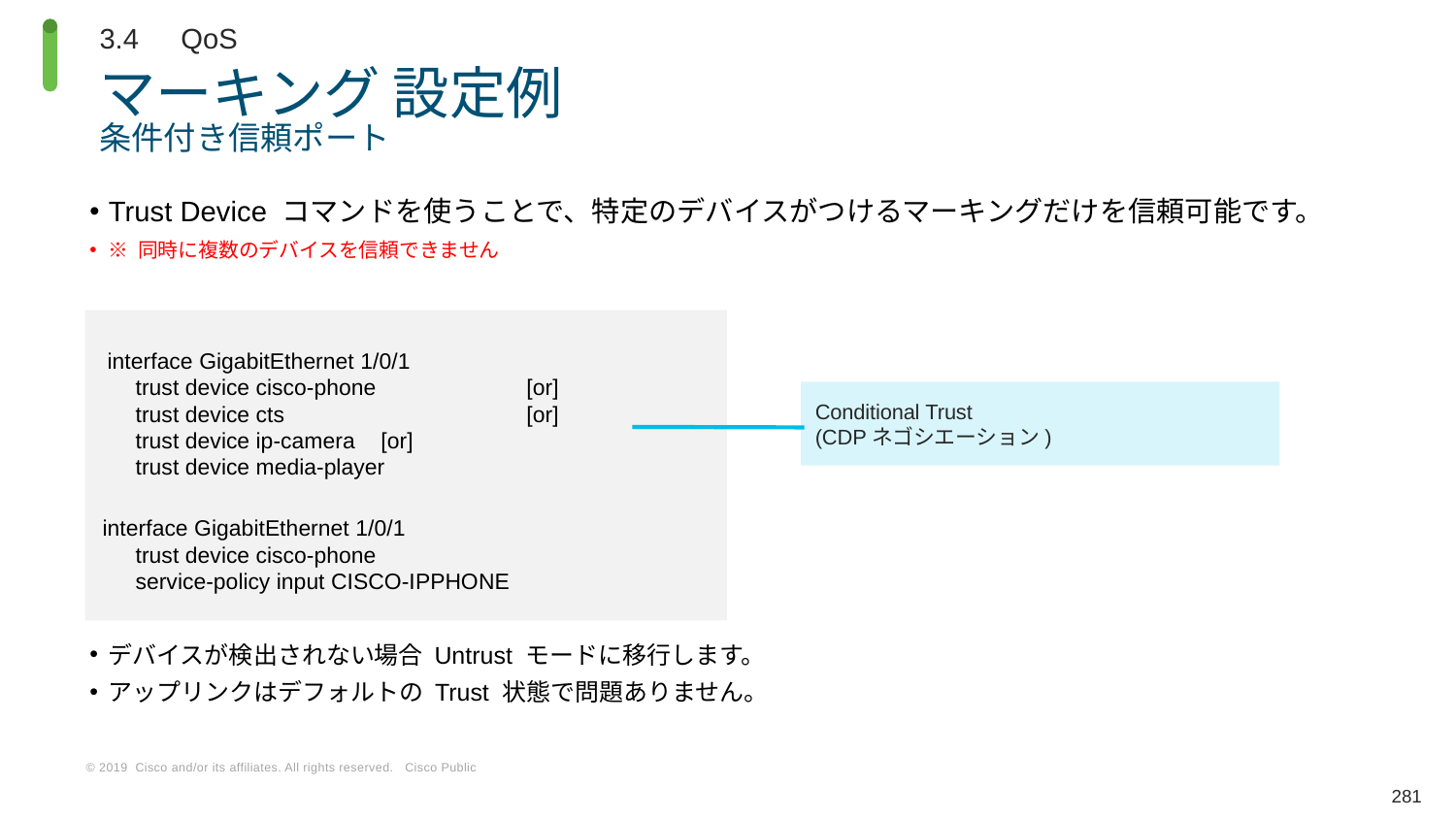

3.4　QoS
# マーキング 設定例 条件付き信頼ポート
Trust Device コマンドを使うことで、特定のデバイスがつけるマーキングだけを信頼可能です。
※ 同時に複数のデバイスを信頼できません

　interface GigabitEthernet 1/0/1
  　trust device cisco-phone 	[or]
  　trust device cts		[or]
  　trust device ip-camera	[or]
  　trust device media-player
  interface GigabitEthernet 1/0/1
  　trust device cisco-phone
  　service-policy input CISCO-IPPHONE

デバイスが検出されない場合 Untrust モードに移行します。
アップリンクはデフォルトの Trust 状態で問題ありません。

Conditional Trust
(CDPネゴシエーション)
281